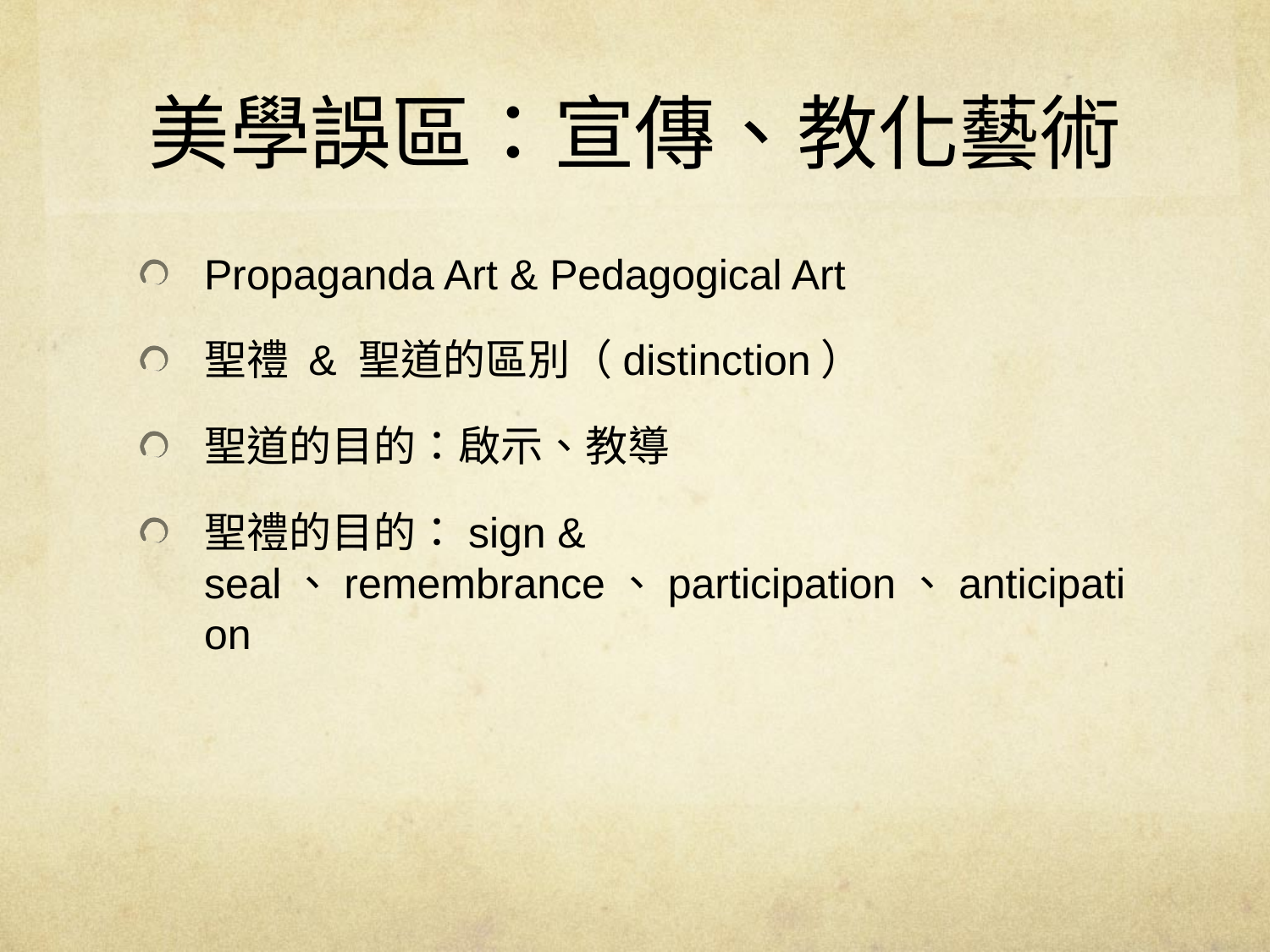

# 美學誤區：宣傳、教化藝術
Propaganda Art & Pedagogical Art
聖禮 & 聖道的區別（distinction）
聖道的目的：啟示、教導
聖禮的目的：sign & seal、remembrance、participation、anticipation